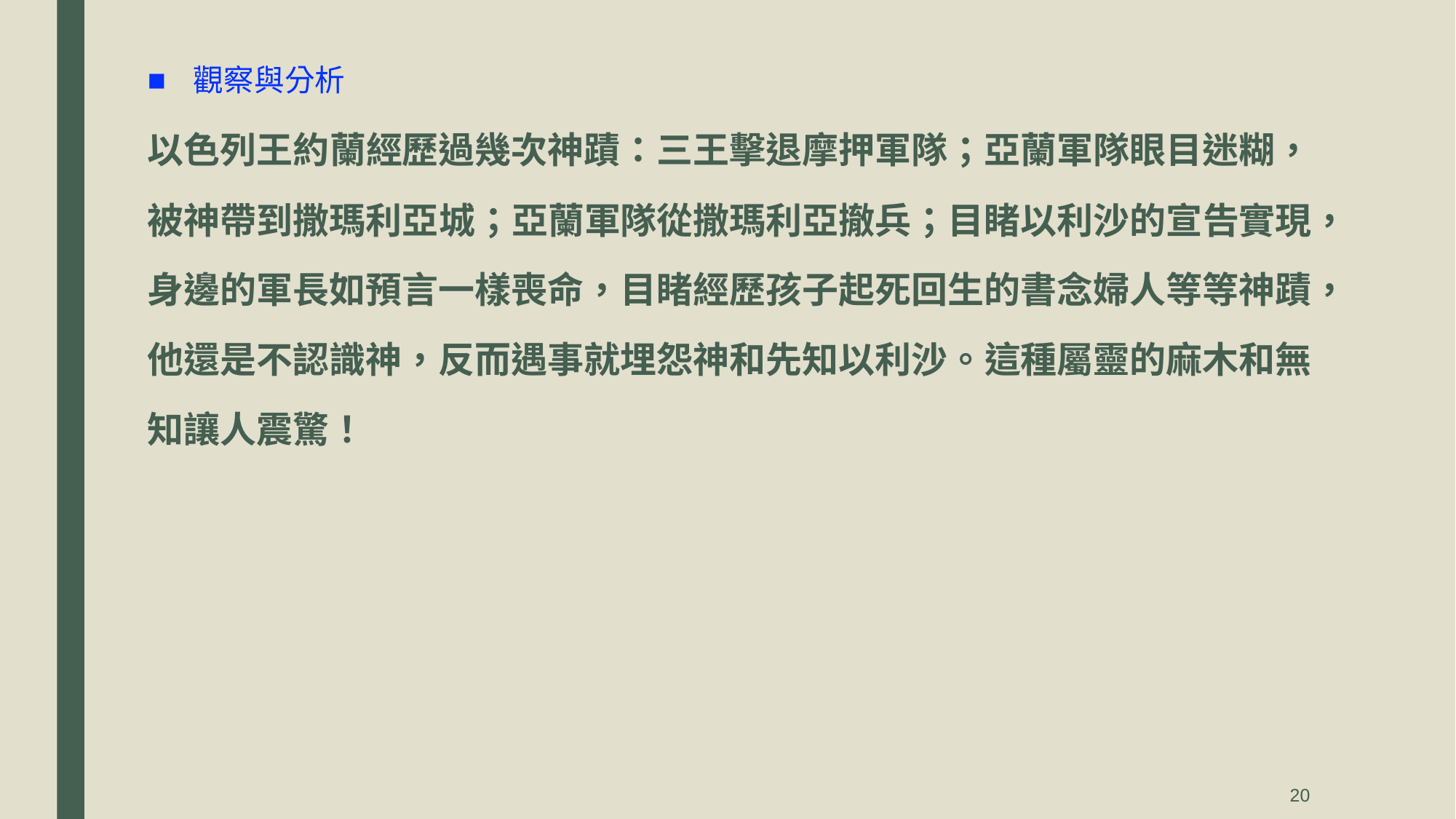

觀察與分析
以色列王約蘭經歷過幾次神蹟：三王擊退摩押軍隊；亞蘭軍隊眼目迷糊，被神帶到撒瑪利亞城；亞蘭軍隊從撒瑪利亞撤兵；目睹以利沙的宣告實現，身邊的軍長如預言一樣喪命，目睹經歷孩子起死回生的書念婦人等等神蹟，他還是不認識神，反而遇事就埋怨神和先知以利沙。這種屬靈的麻木和無知讓人震驚！
20